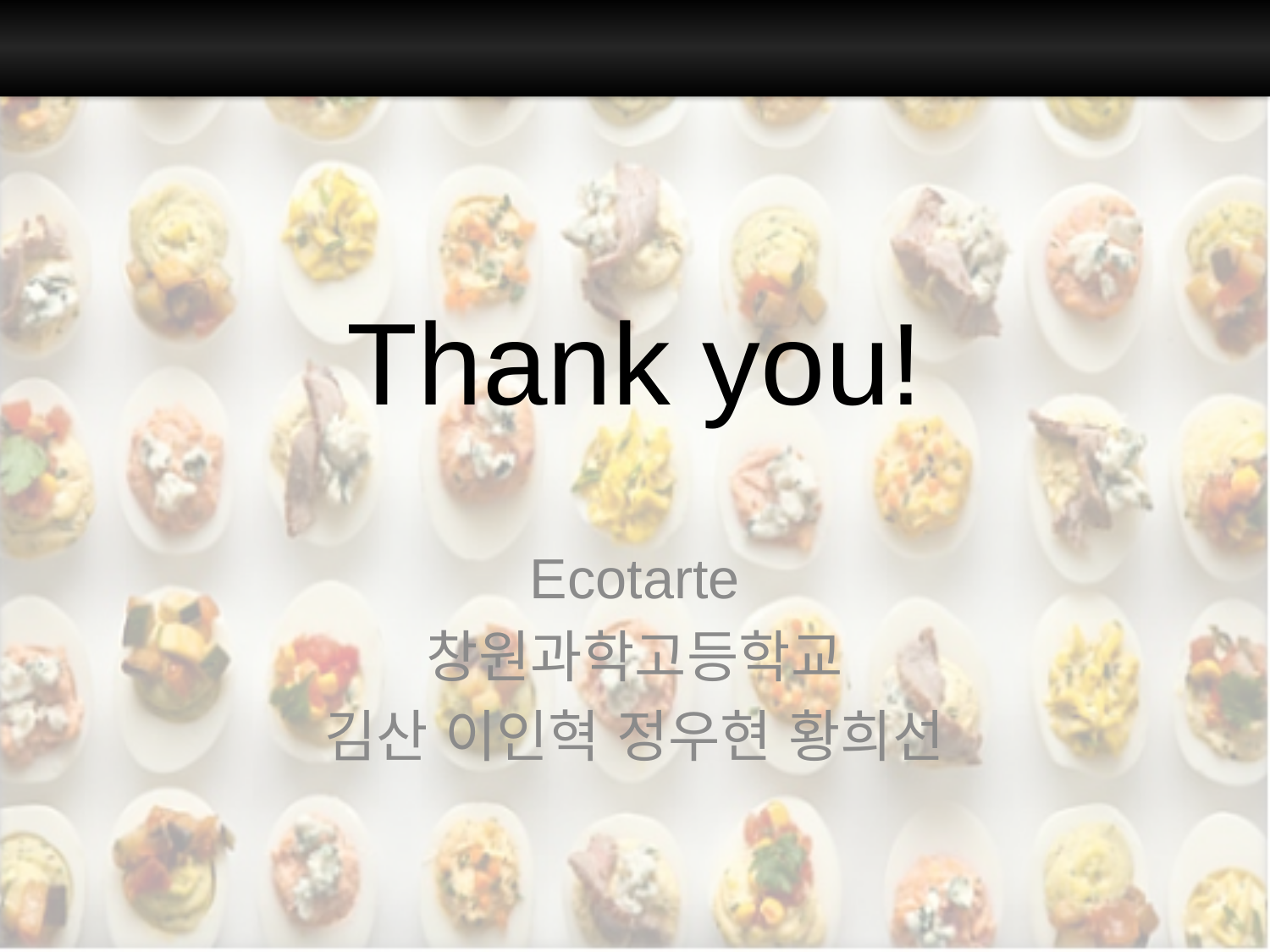

# Thank you!
Ecotarte
창원과학고등학교
김산 이인혁 정우현 황희선